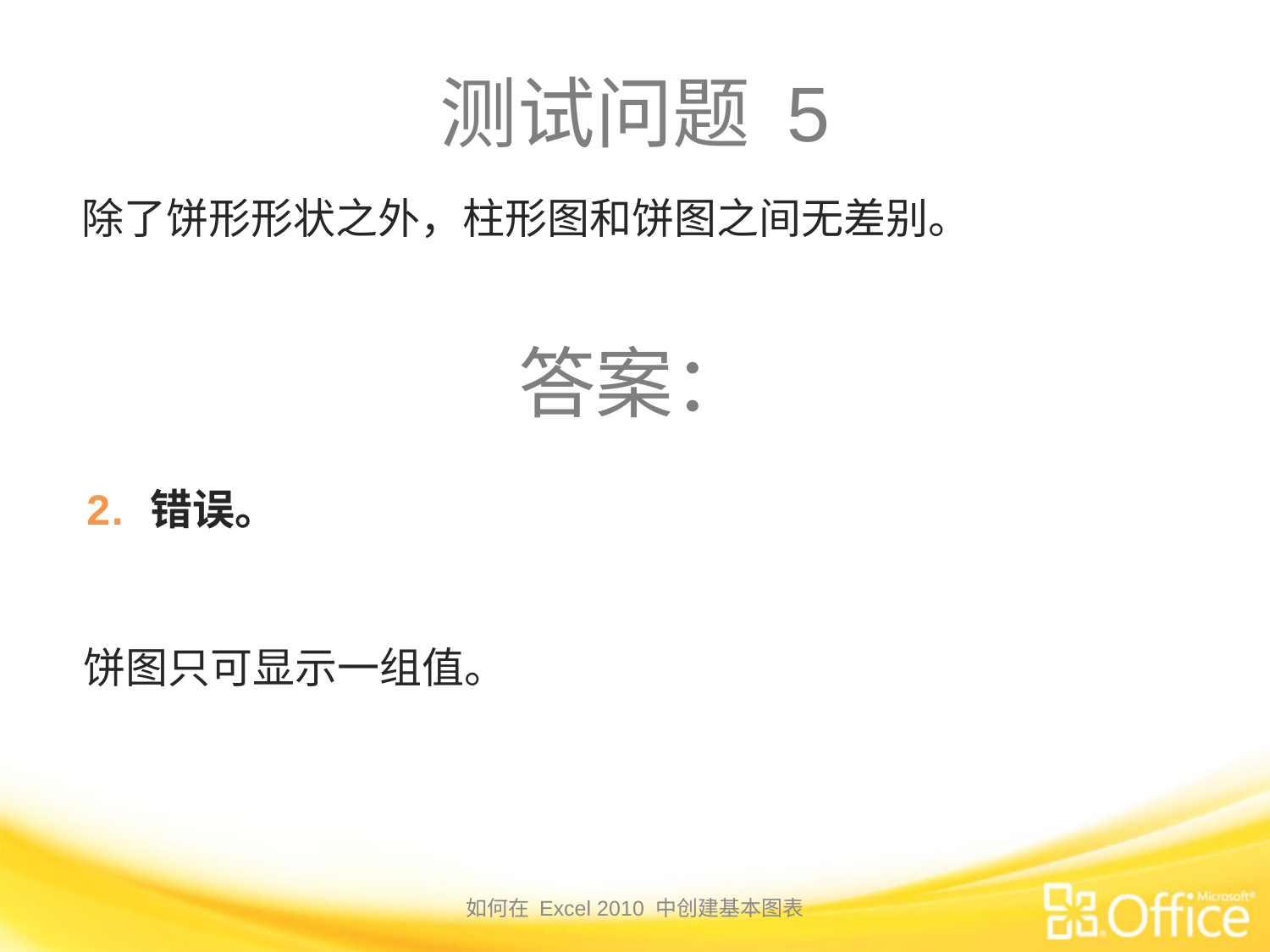

# 测试问题 5
除了饼形形状之外，柱形图和饼图之间无差别。
答案：
错误。
饼图只可显示一组值。
如何在 Excel 2010 中创建基本图表